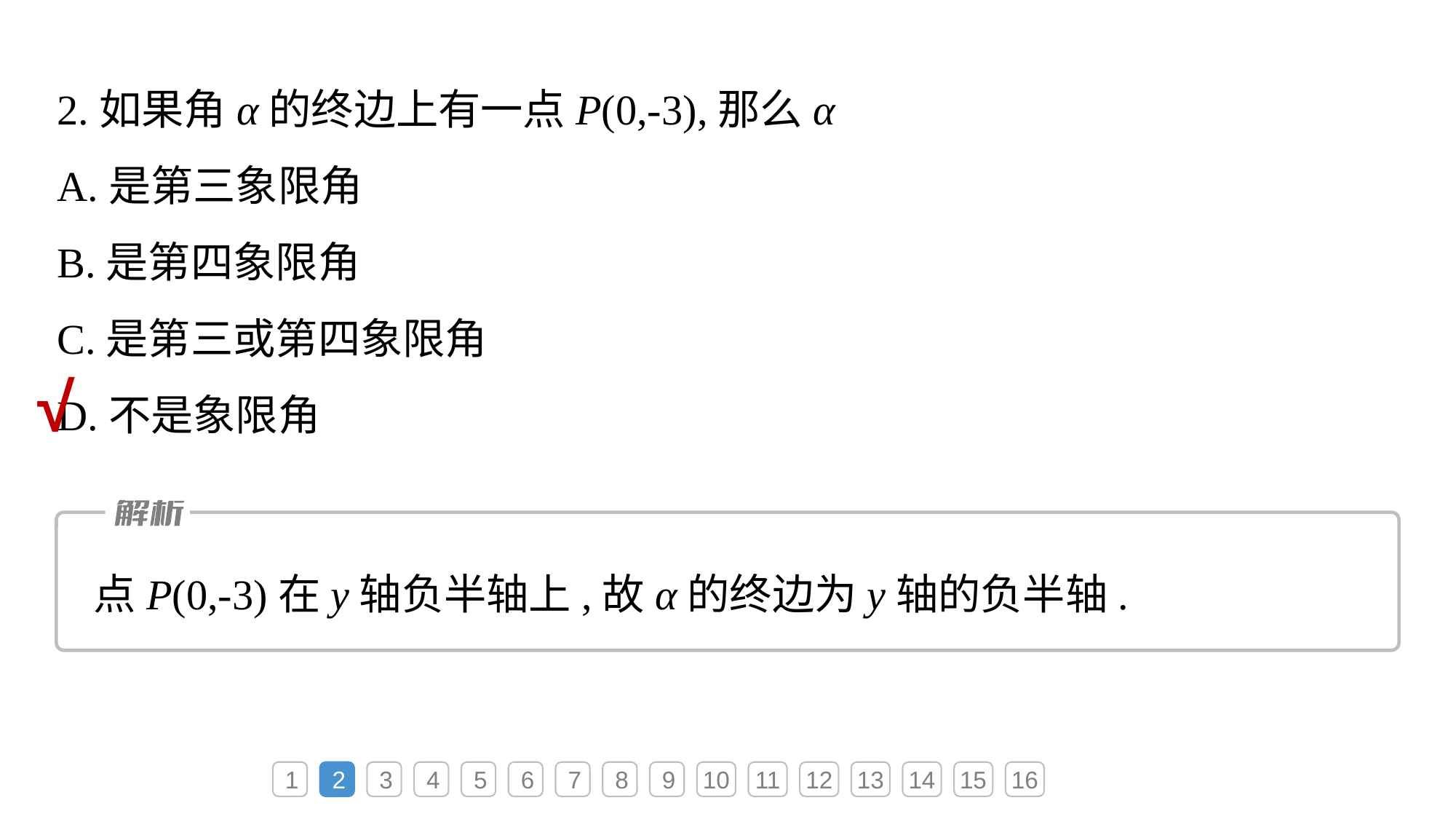

2.如果角α的终边上有一点P(0,-3),那么α
A.是第三象限角
B.是第四象限角
C.是第三或第四象限角
D.不是象限角
√

点P(0,-3)在y轴负半轴上,故α的终边为y轴的负半轴.
1
2
3
4
5
6
7
8
9
10
11
12
13
14
15
16